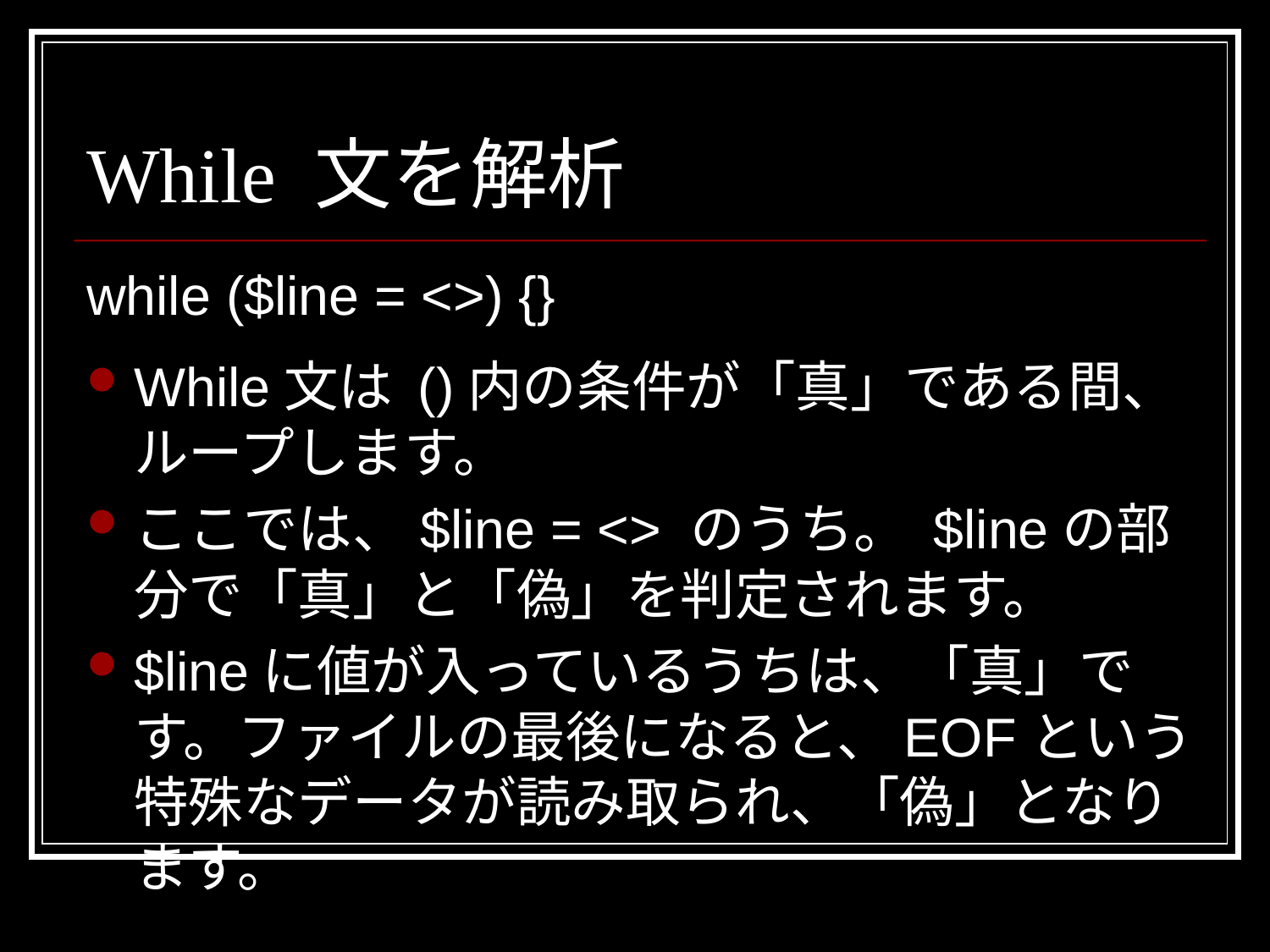

# While 文を解析
while ($line = <>) {}
While文は ()内の条件が「真」である間、ループします。
ここでは、$line = <> のうち。 $lineの部分で「真」と「偽」を判定されます。
$lineに値が入っているうちは、「真」です。ファイルの最後になると、EOFという特殊なデータが読み取られ、「偽」となります。